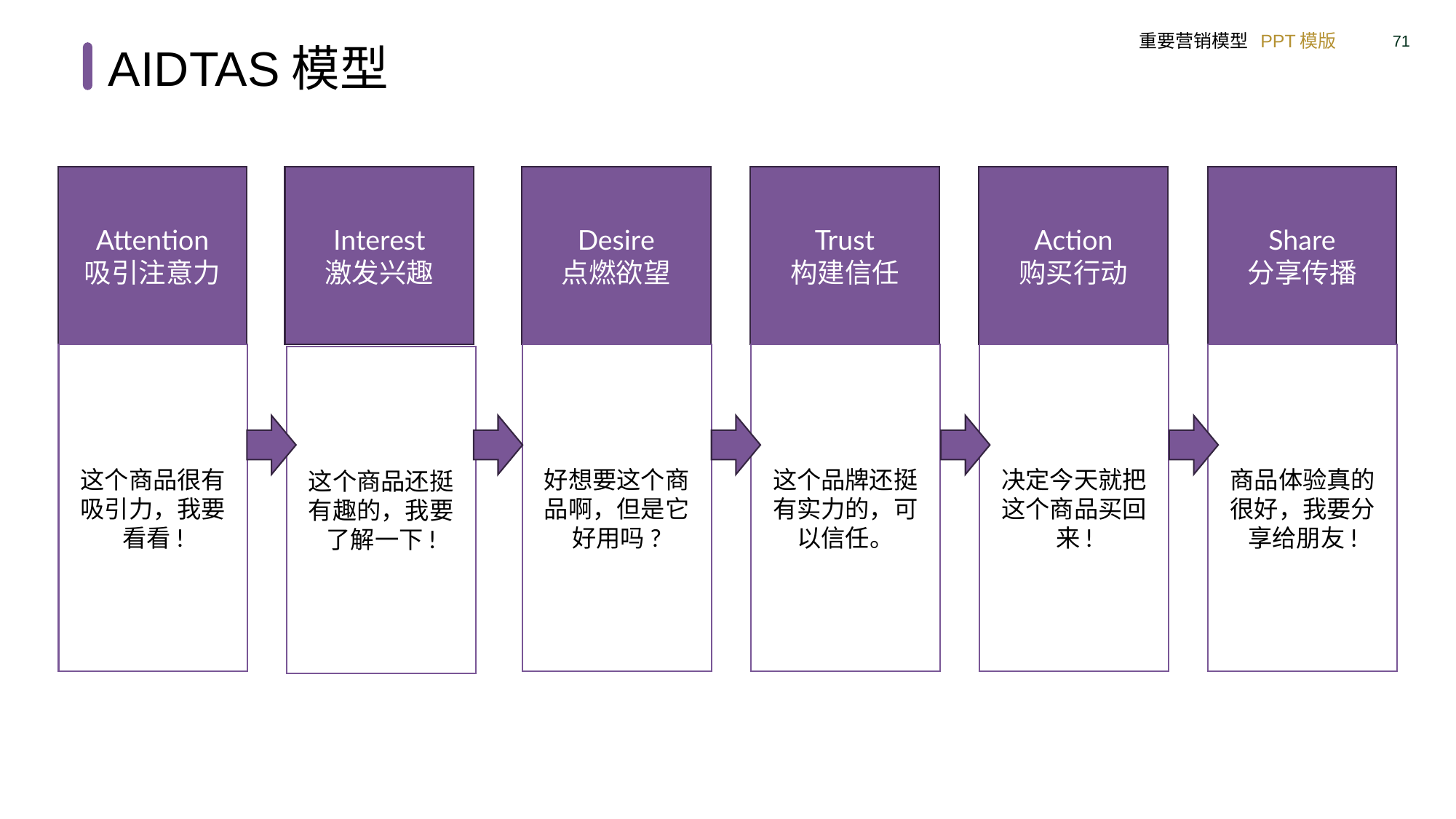

AIDTAS模型
Attention
吸引注意力
Interest
激发兴趣
Desire
点燃欲望
Trust
构建信任
Action
购买行动
Share
分享传播
这个商品很有吸引力，我要看看!
好想要这个商品啊，但是它好用吗?
这个品牌还挺有实力的，可以信任。
决定今天就把这个商品买回来!
商品体验真的很好，我要分享给朋友!
这个商品还挺有趣的，我要了解一下!